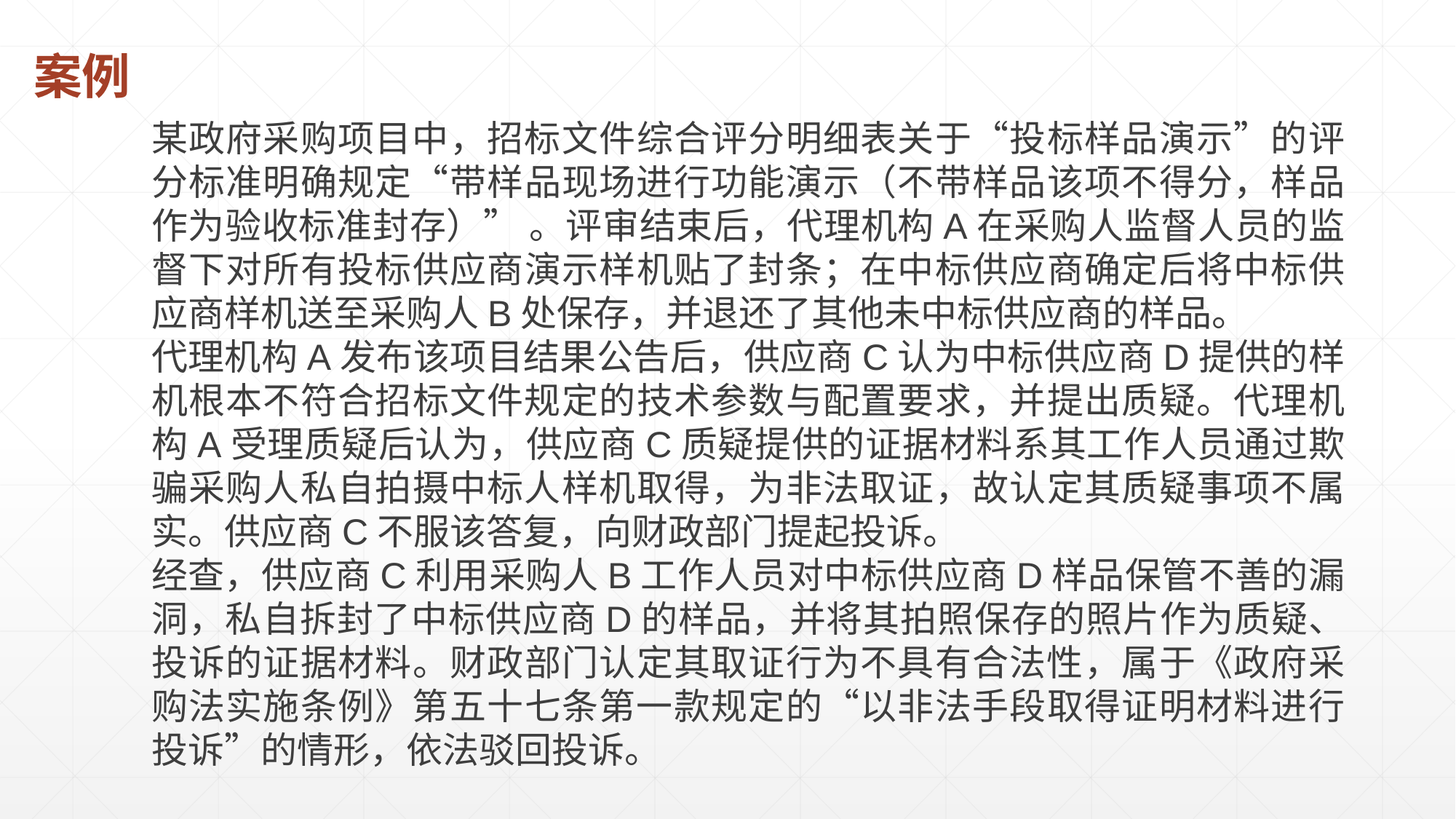

案例
某政府采购项目中，招标文件综合评分明细表关于“投标样品演示”的评分标准明确规定“带样品现场进行功能演示（不带样品该项不得分，样品作为验收标准封存）” 。评审结束后，代理机构A在采购人监督人员的监督下对所有投标供应商演示样机贴了封条；在中标供应商确定后将中标供应商样机送至采购人B处保存，并退还了其他未中标供应商的样品。
代理机构A发布该项目结果公告后，供应商C认为中标供应商D提供的样机根本不符合招标文件规定的技术参数与配置要求，并提出质疑。代理机构A受理质疑后认为，供应商C质疑提供的证据材料系其工作人员通过欺骗采购人私自拍摄中标人样机取得，为非法取证，故认定其质疑事项不属实。供应商C不服该答复，向财政部门提起投诉。
经查，供应商C利用采购人B工作人员对中标供应商D样品保管不善的漏洞，私自拆封了中标供应商D的样品，并将其拍照保存的照片作为质疑、投诉的证据材料。财政部门认定其取证行为不具有合法性，属于《政府采购法实施条例》第五十七条第一款规定的“以非法手段取得证明材料进行投诉”的情形，依法驳回投诉。